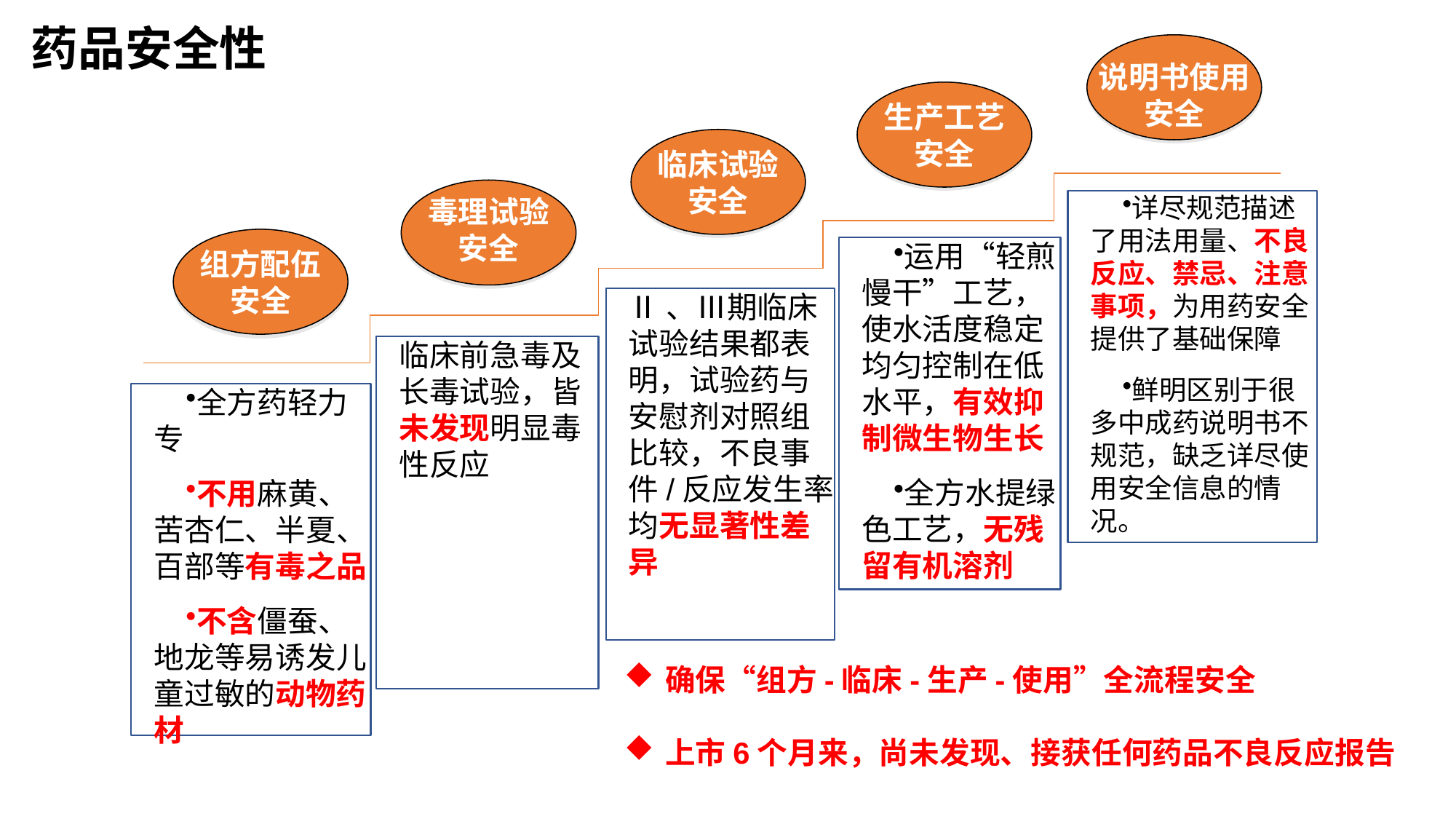

药品安全性

说明书使用安全

生产工艺
安全

临床试验
安全

毒理试验
安全

组方配伍
安全
详尽规范描述了用法用量、不良反应、禁忌、注意事项，为用药安全提供了基础保障
鲜明区别于很多中成药说明书不规范，缺乏详尽使用安全信息的情况。
运用“轻煎慢干”工艺，使水活度稳定均匀控制在低水平，有效抑制微生物生长
全方水提绿色工艺，无残留有机溶剂
Ⅱ、Ⅲ期临床试验结果都表明，试验药与安慰剂对照组比较，不良事件/反应发生率均无显著性差异
临床前急毒及长毒试验，皆未发现明显毒性反应
全方药轻力专
不用麻黄、苦杏仁、半夏、百部等有毒之品
不含僵蚕、地龙等易诱发儿童过敏的动物药材
确保“组方-临床-生产-使用”全流程安全
上市6个月来，尚未发现、接获任何药品不良反应报告